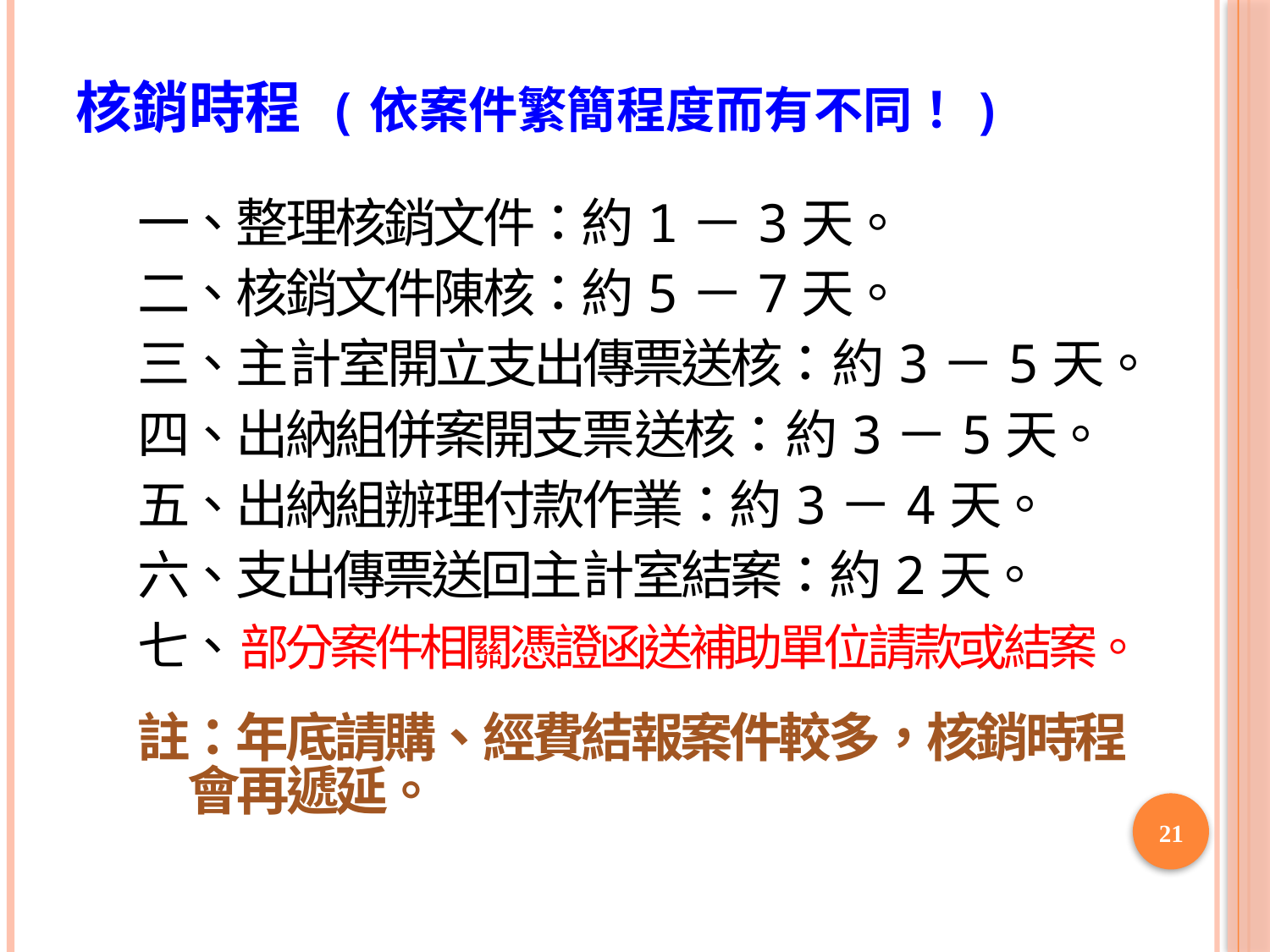

# 核銷時程 (依案件繁簡程度而有不同！)
一、整理核銷文件：約1－3天。
二、核銷文件陳核：約5－7天。
三、主計室開立支出傳票送核：約3－5天。
四、出納組併案開支票送核：約3－5天。
五、出納組辦理付款作業：約3－4天。
六、支出傳票送回主計室結案：約2天。
七、部分案件相關憑證函送補助單位請款或結案。
註：年底請購、經費結報案件較多，核銷時程
    會再遞延。
21